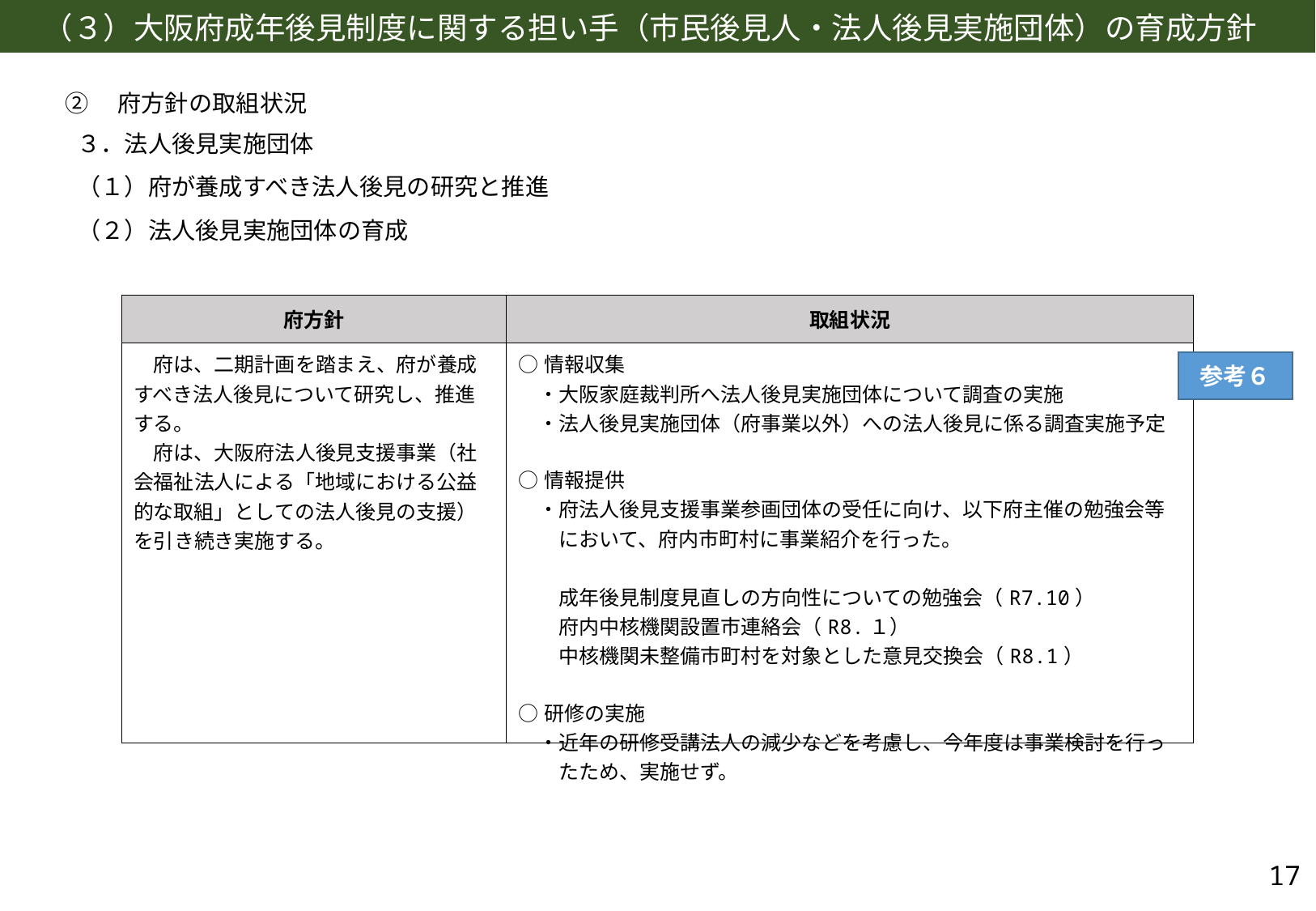

# （３）大阪府成年後見制度に関する担い手（市民後見人・法人後見実施団体）の育成方針
②　府方針の取組状況
３．法人後見実施団体
（１）府が養成すべき法人後見の研究と推進
（２）法人後見実施団体の育成
| 府方針 | 取組状況 |
| --- | --- |
| 府は、二期計画を踏まえ、府が養成すべき法人後見について研究し、推進する。 　府は、大阪府法人後見支援事業（社会福祉法人による「地域における公益的な取組」としての法人後見の支援）を引き続き実施する。 | ○情報収集 　・大阪家庭裁判所へ法人後見実施団体について調査の実施 　・法人後見実施団体（府事業以外）への法人後見に係る調査実施予定 ○情報提供 　・府法人後見支援事業参画団体の受任に向け、以下府主催の勉強会等 　　において、府内市町村に事業紹介を行った。 　　 　　成年後見制度見直しの方向性についての勉強会（R7.10） 　　府内中核機関設置市連絡会（R8.１） 　　中核機関未整備市町村を対象とした意見交換会（R8.1） ○研修の実施 　・近年の研修受講法人の減少などを考慮し、今年度は事業検討を行っ 　　たため、実施せず。 |
参考６
17